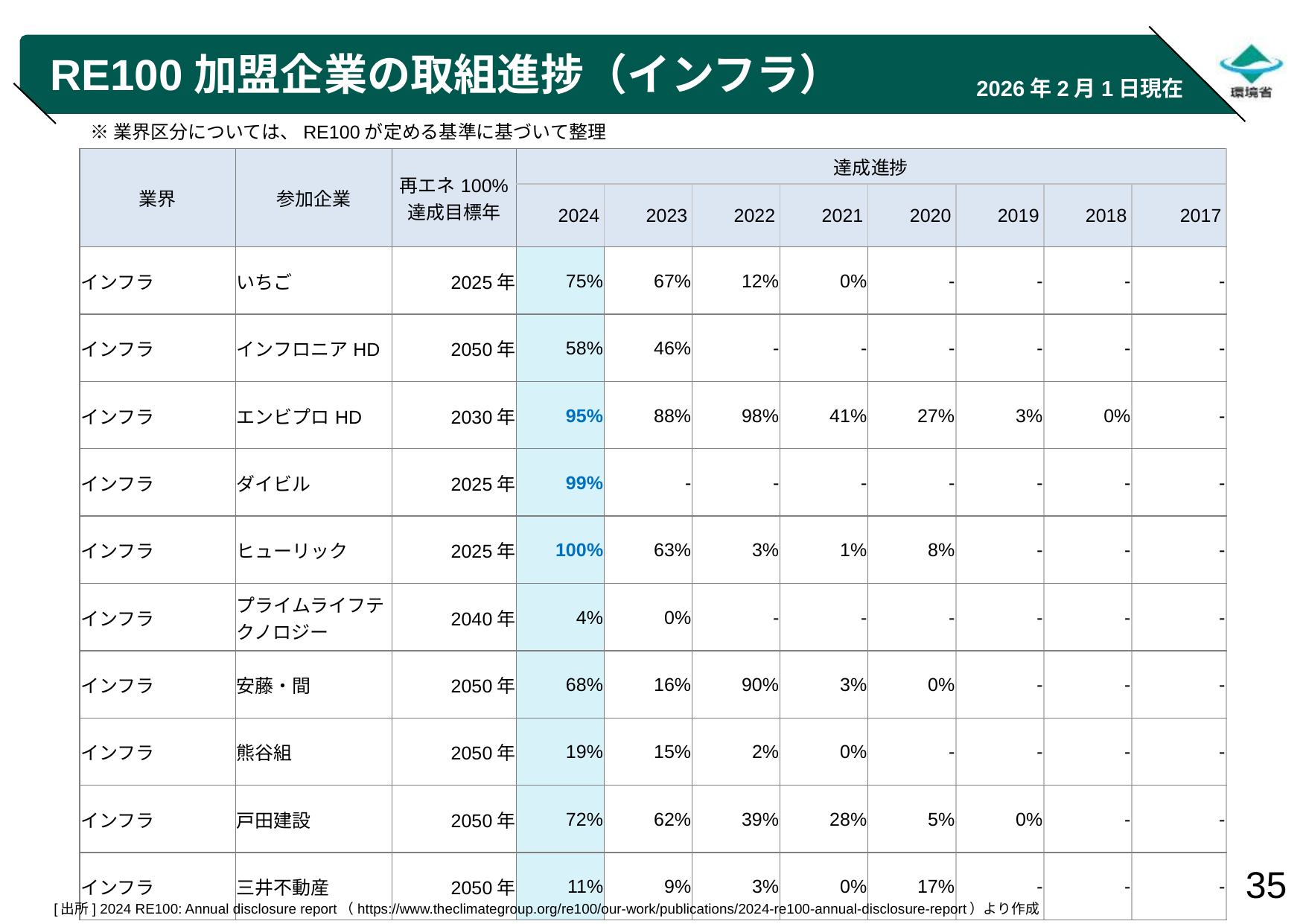

# RE100加盟企業の取組進捗（インフラ）
2026年2月1日現在
※業界区分については、RE100が定める基準に基づいて整理
| 業界 | 参加企業 | 再エネ100% 達成目標年 | 達成進捗 |  |  |  |  |  |  |  |
| --- | --- | --- | --- | --- | --- | --- | --- | --- | --- | --- |
|  |  |  | 2024 | 2023 | 2022 | 2021 | 2020 | 2019 | 2018 | 2017 |
| インフラ | いちご | 2025年 | 75% | 67% | 12% | 0% | - | - | - | - |
| インフラ | インフロニアHD | 2050年 | 58% | 46% | - | - | - | - | - | - |
| インフラ | エンビプロHD | 2030年 | 95% | 88% | 98% | 41% | 27% | 3% | 0% | ‐ |
| インフラ | ダイビル | 2025年 | 99% | - | - | - | - | - | - | - |
| インフラ | ヒューリック | 2025年 | 100% | 63% | 3% | 1% | 8% | - | - | - |
| インフラ | プライムライフテクノロジー | 2040年 | 4% | 0% | - | - | - | - | - | - |
| インフラ | 安藤・間 | 2050年 | 68% | 16% | 90% | 3% | 0% | - | - | - |
| インフラ | 熊谷組 | 2050年 | 19% | 15% | 2% | 0% | - | - | - | - |
| インフラ | 戸田建設 | 2050年 | 72% | 62% | 39% | 28% | 5% | 0% | ‐ | ‐ |
| インフラ | 三井不動産 | 2050年 | 11% | 9% | 3% | 0% | 17% | - | - | - |
|  |
| --- |
[出所] 2024 RE100: Annual disclosure report（https://www.theclimategroup.org/re100/our-work/publications/2024-re100-annual-disclosure-report）より作成